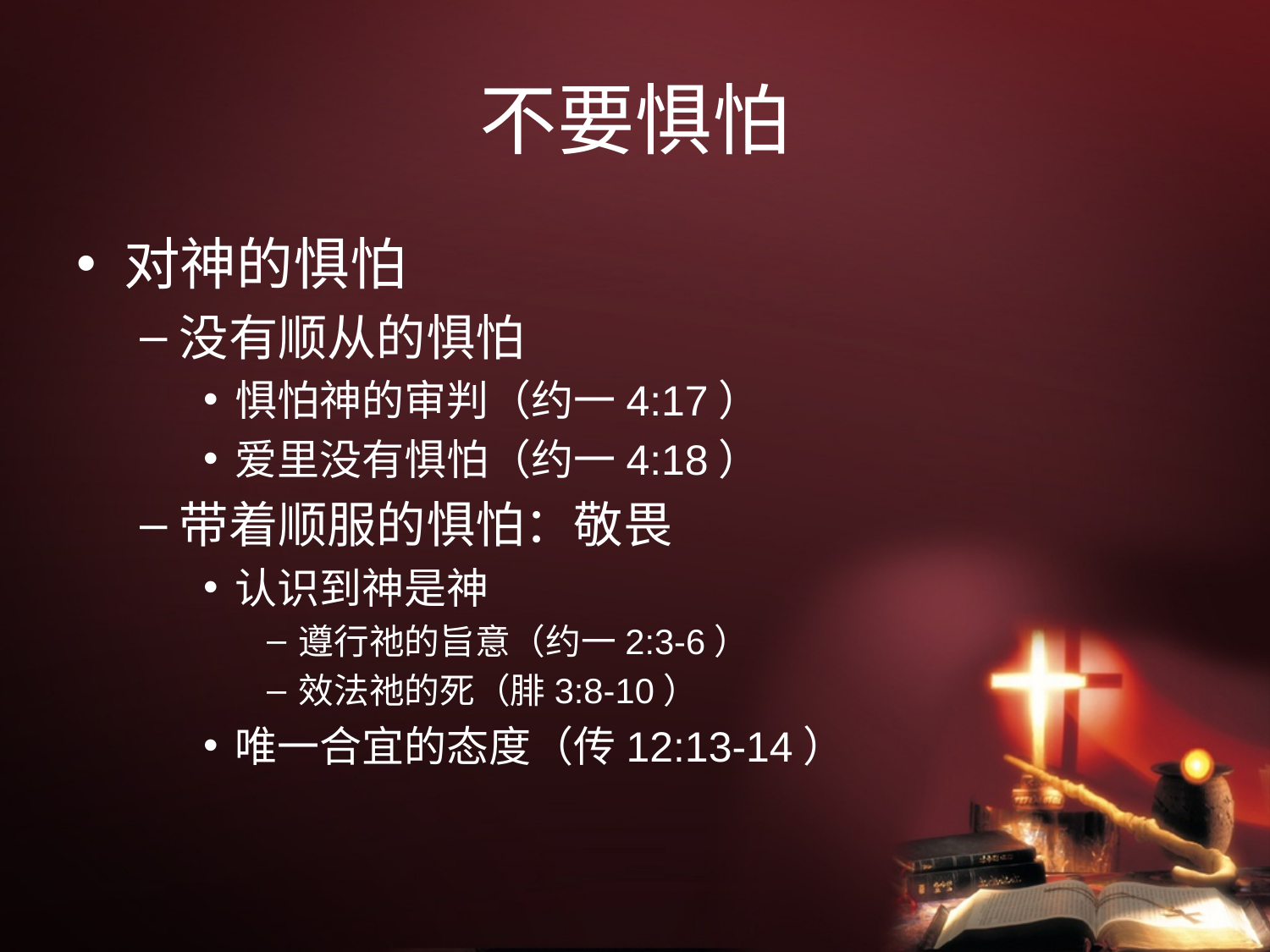

# 不要惧怕
对神的惧怕
没有顺从的惧怕
惧怕神的审判（约一4:17）
爱里没有惧怕（约一4:18）
带着顺服的惧怕：敬畏
认识到神是神
遵行祂的旨意（约一2:3-6）
效法祂的死（腓3:8-10）
唯一合宜的态度（传12:13-14）